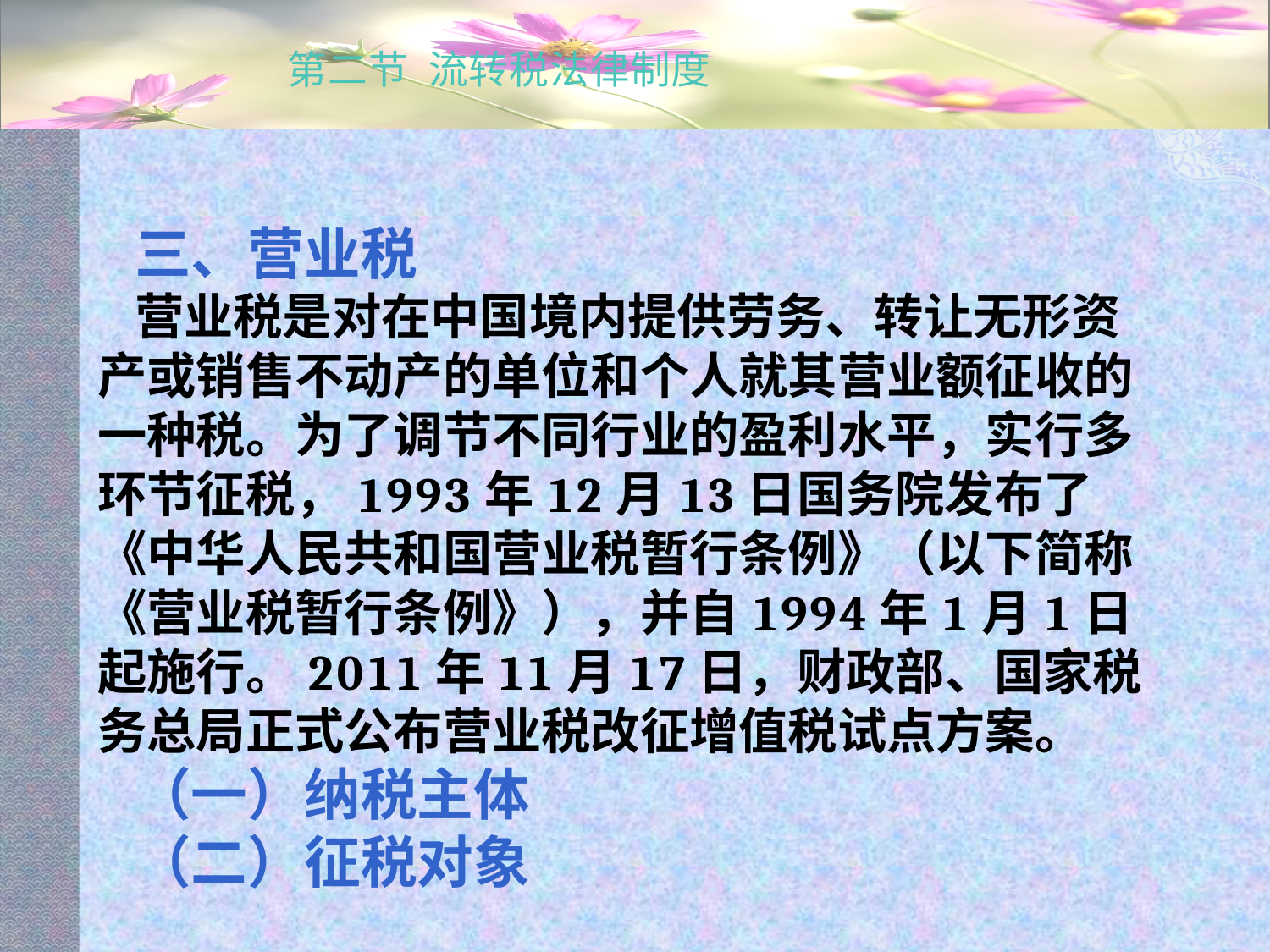

# 第二节  流转税法律制度
三、营业税
营业税是对在中国境内提供劳务、转让无形资产或销售不动产的单位和个人就其营业额征收的一种税。为了调节不同行业的盈利水平，实行多环节征税，1993年12月13日国务院发布了《中华人民共和国营业税暂行条例》（以下简称《营业税暂行条例》），并自1994年1月1日起施行。2011年11月17日，财政部、国家税务总局正式公布营业税改征增值税试点方案。
（一）纳税主体
（二）征税对象